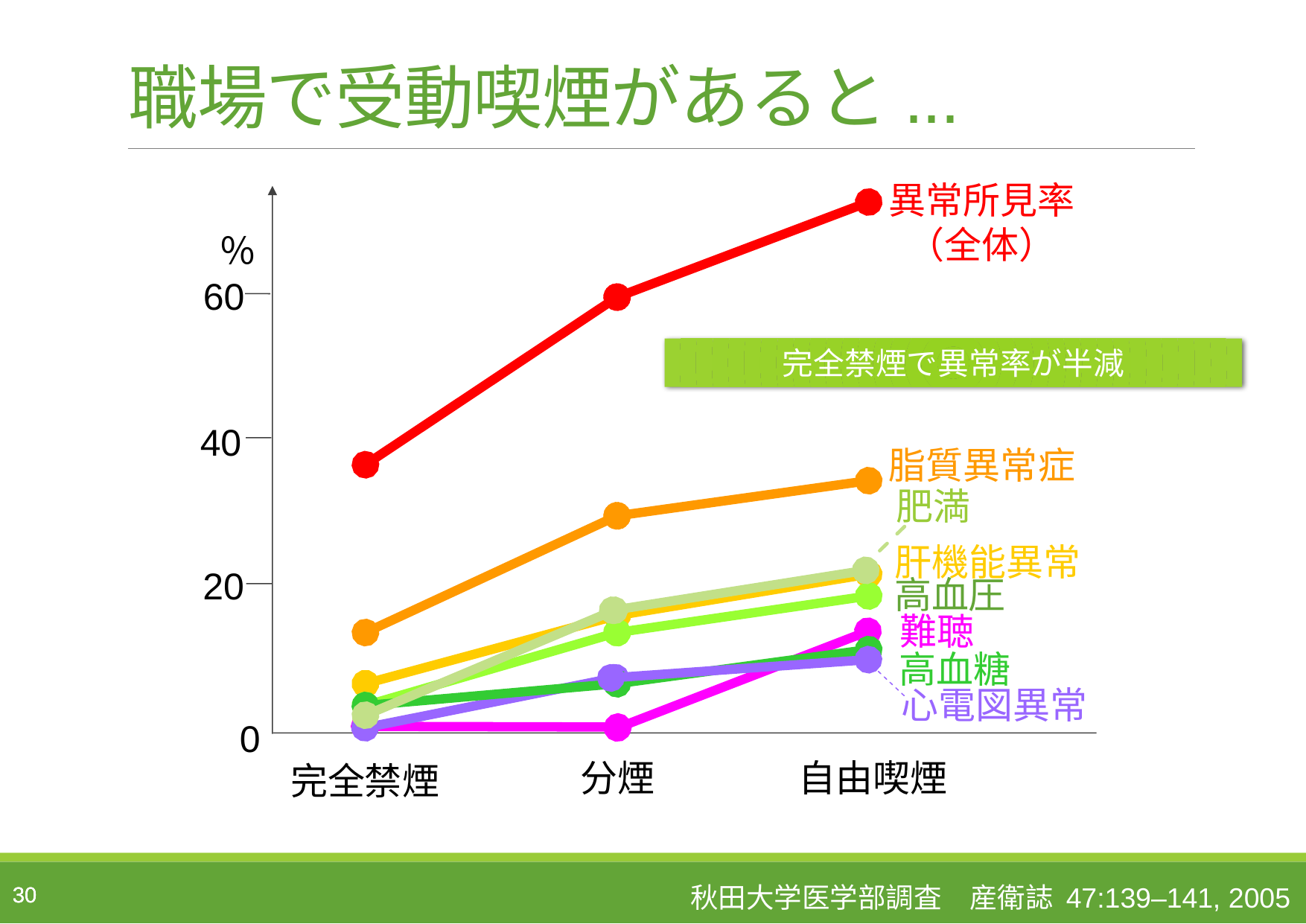

# 職場で受動喫煙があると...
異常所見率
（全体）

脂質異常症
肥満

肝機能異常
高血圧

難聴

高血糖

心電図異常

％
60

40

20

0

分煙
自由喫煙
完全禁煙
完全禁煙で異常率が半減
秋田大学医学部調査　産衛誌 47:139–141, 2005